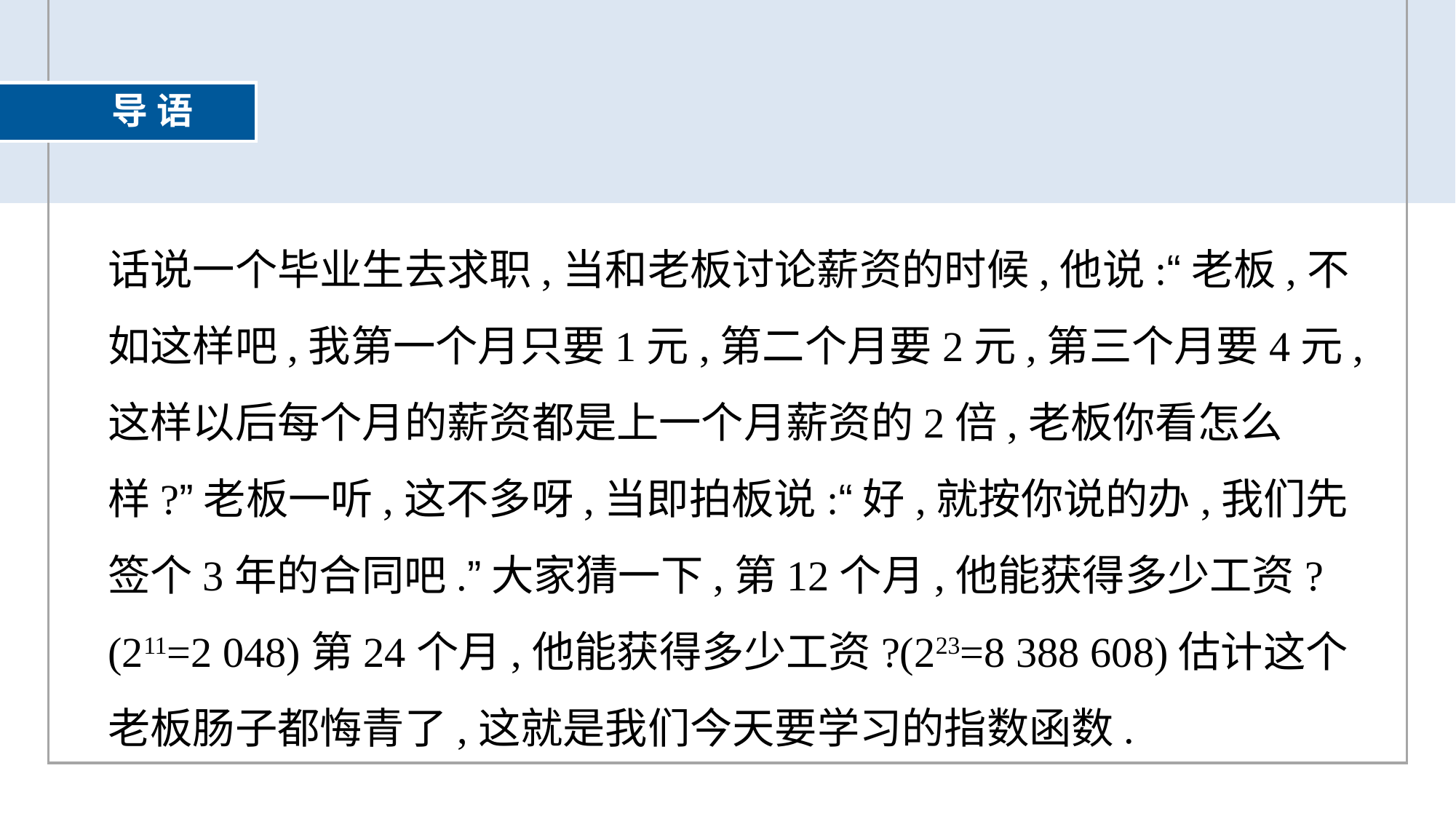

导 语

话说一个毕业生去求职,当和老板讨论薪资的时候,他说:“老板,不如这样吧,我第一个月只要1元,第二个月要2元,第三个月要4元,这样以后每个月的薪资都是上一个月薪资的2倍,老板你看怎么样?”老板一听,这不多呀,当即拍板说:“好,就按你说的办,我们先签个3年的合同吧.”大家猜一下,第12个月,他能获得多少工资?(211=2 048)第24个月,他能获得多少工资?(223=8 388 608)估计这个老板肠子都悔青了,这就是我们今天要学习的指数函数.